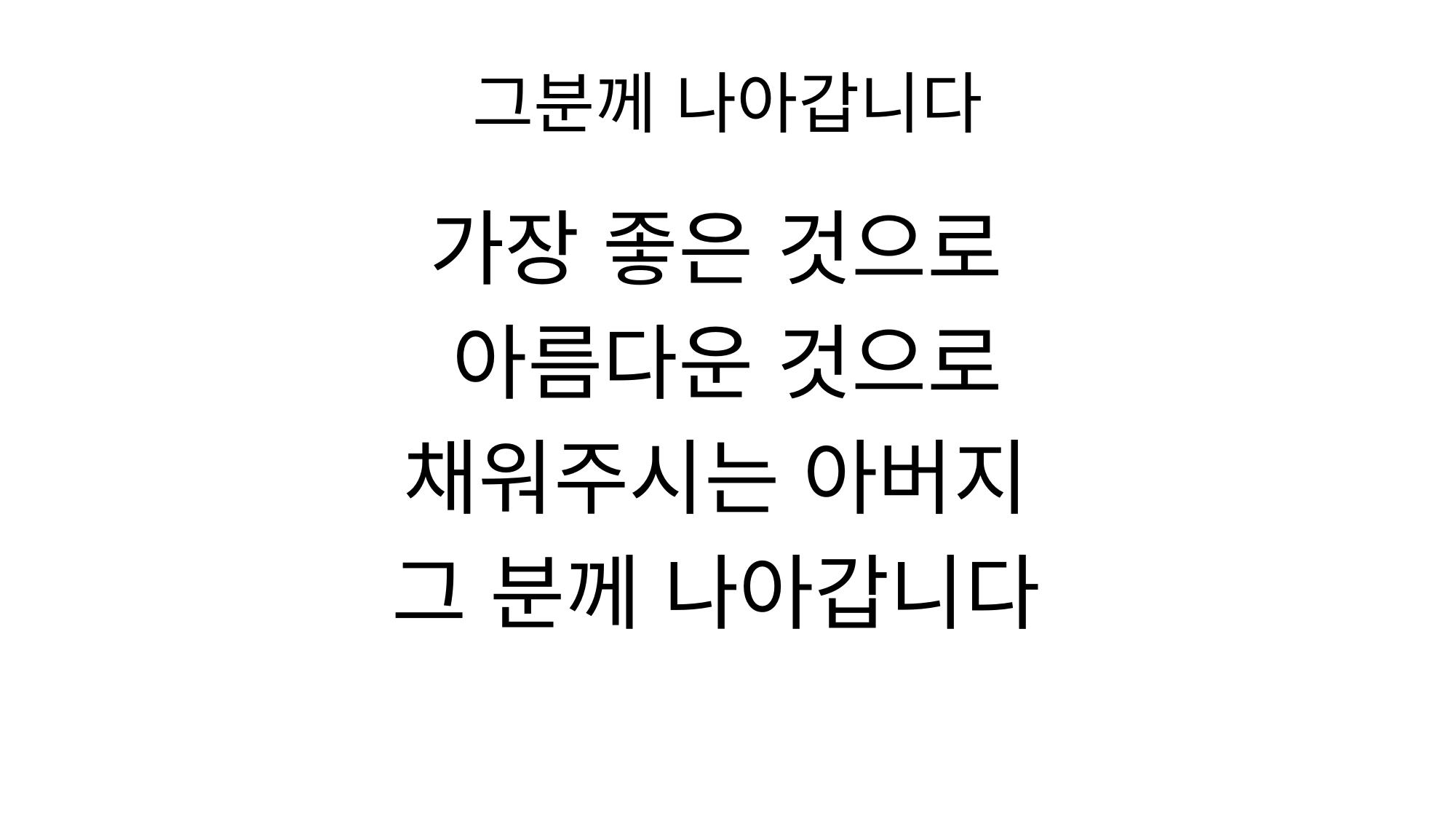

# 그분께 나아갑니다
가장 좋은 것으로
아름다운 것으로
채워주시는 아버지
그 분께 나아갑니다